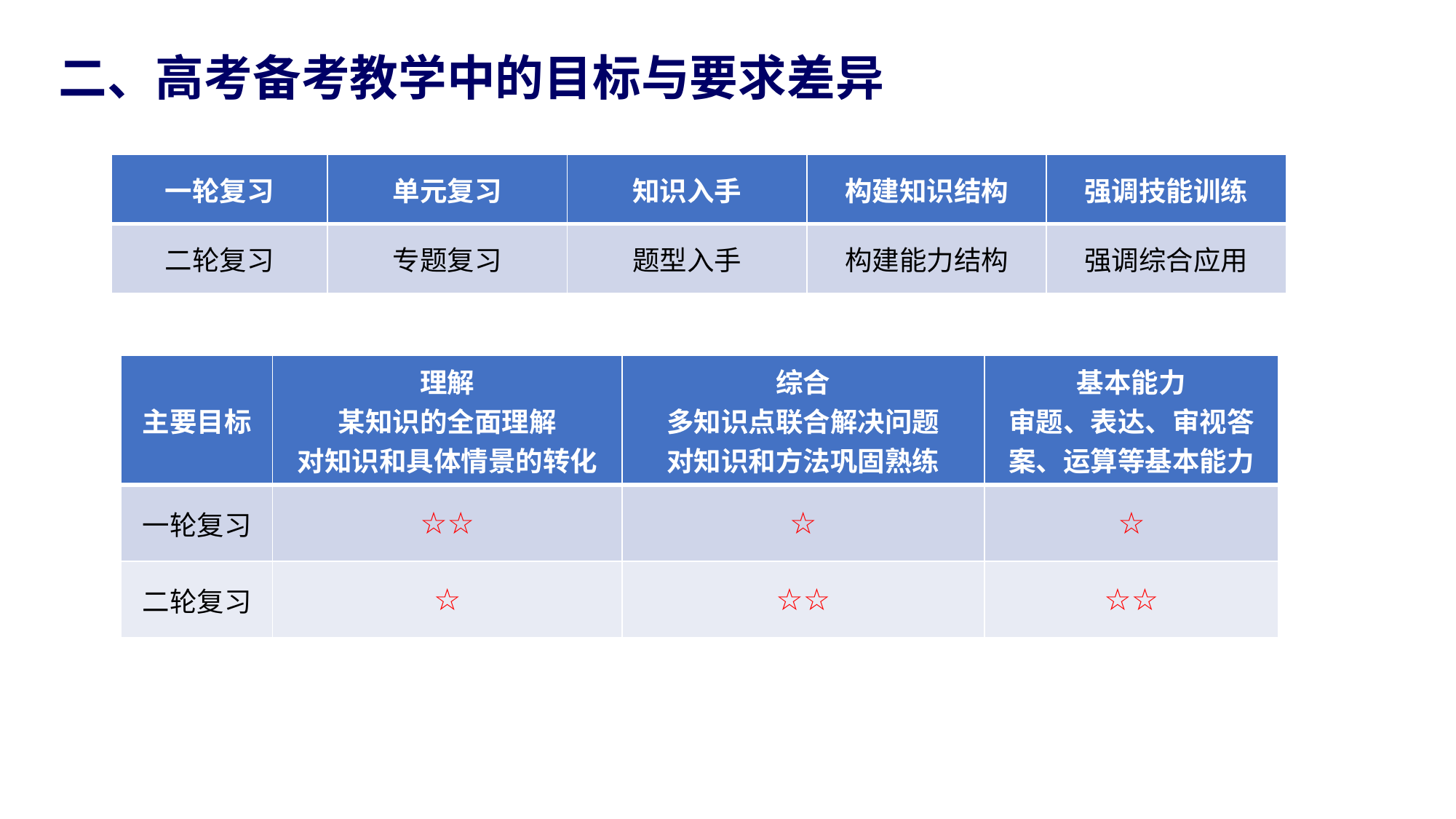

二、高考备考教学中的目标与要求差异
| 一轮复习 | 单元复习 | 知识入手 | 构建知识结构 | 强调技能训练 |
| --- | --- | --- | --- | --- |
| 二轮复习 | 专题复习 | 题型入手 | 构建能力结构 | 强调综合应用 |
| 主要目标 | 理解 某知识的全面理解 对知识和具体情景的转化 | 综合 多知识点联合解决问题 对知识和方法巩固熟练 | 基本能力 审题、表达、审视答案、运算等基本能力 |
| --- | --- | --- | --- |
| 一轮复习 | ☆☆ | ☆ | ☆ |
| 二轮复习 | ☆ | ☆☆ | ☆☆ |